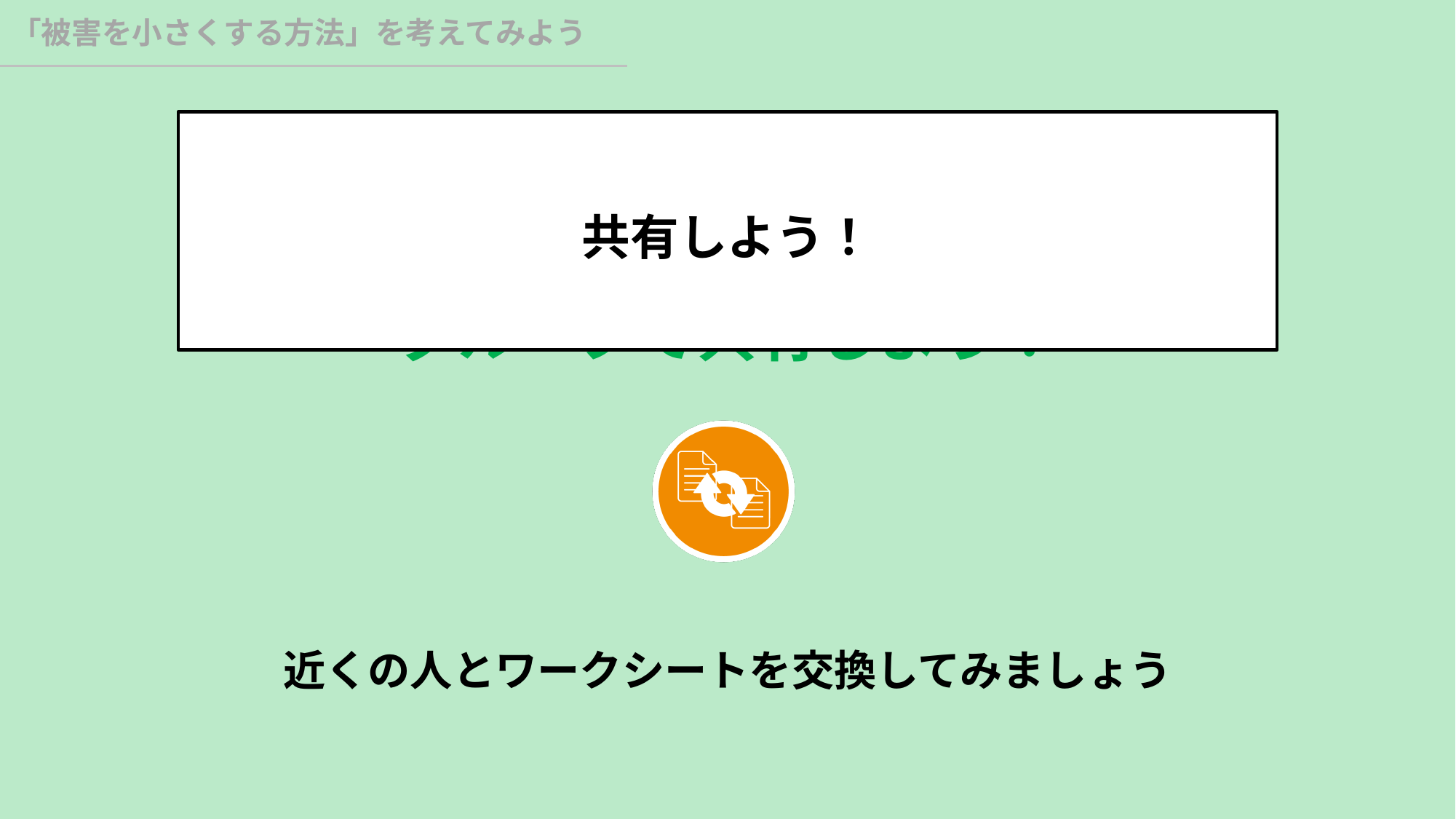

# 「被害を小さくする方法」を考えてみよう
共有しよう！
グループで共有しよう！

近くの人とワークシートを交換してみましょう